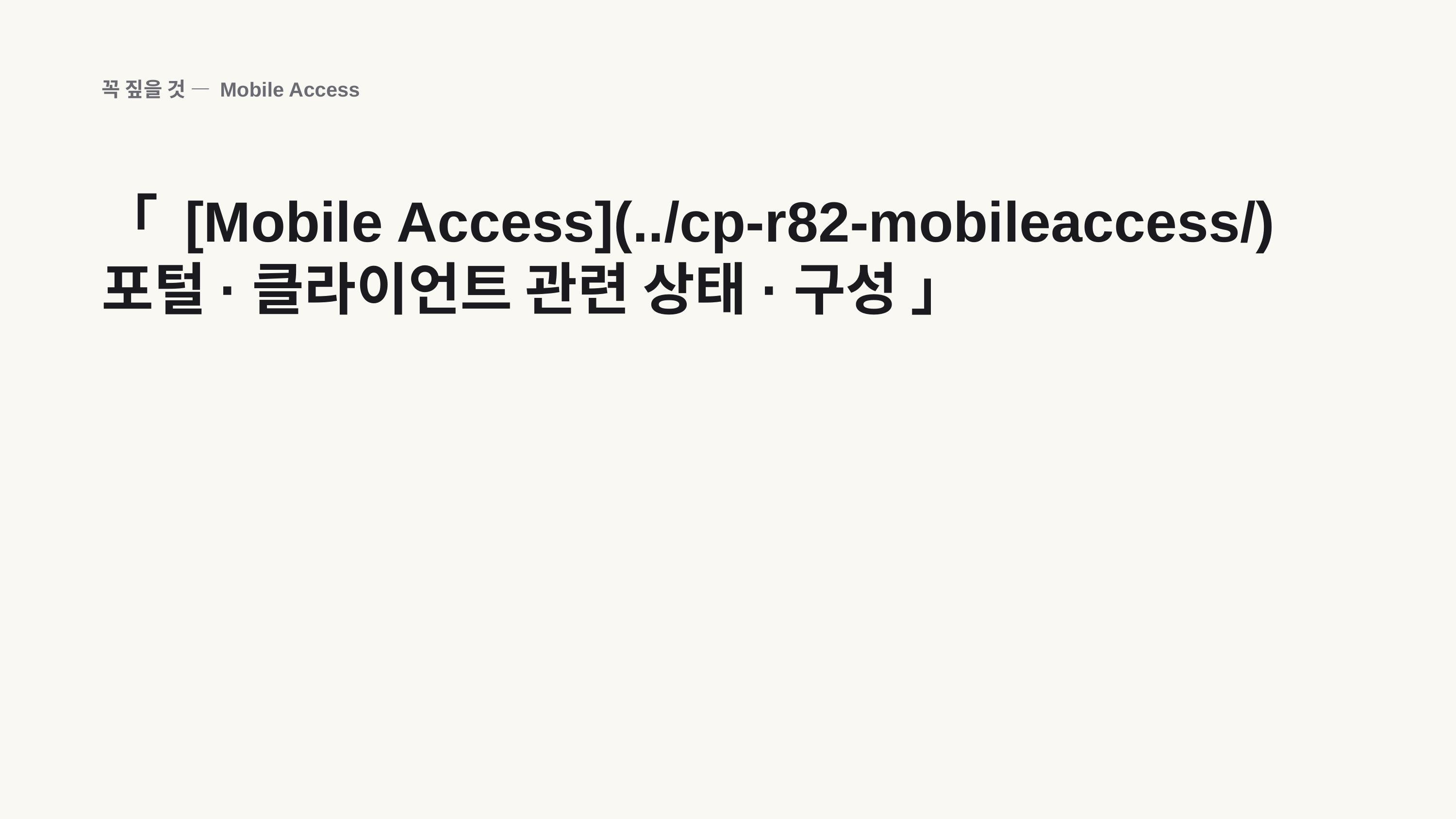

꼭 짚을 것 — Mobile Access
「 [Mobile Access](../cp-r82-mobileaccess/) 포털·클라이언트 관련 상태·구성 」